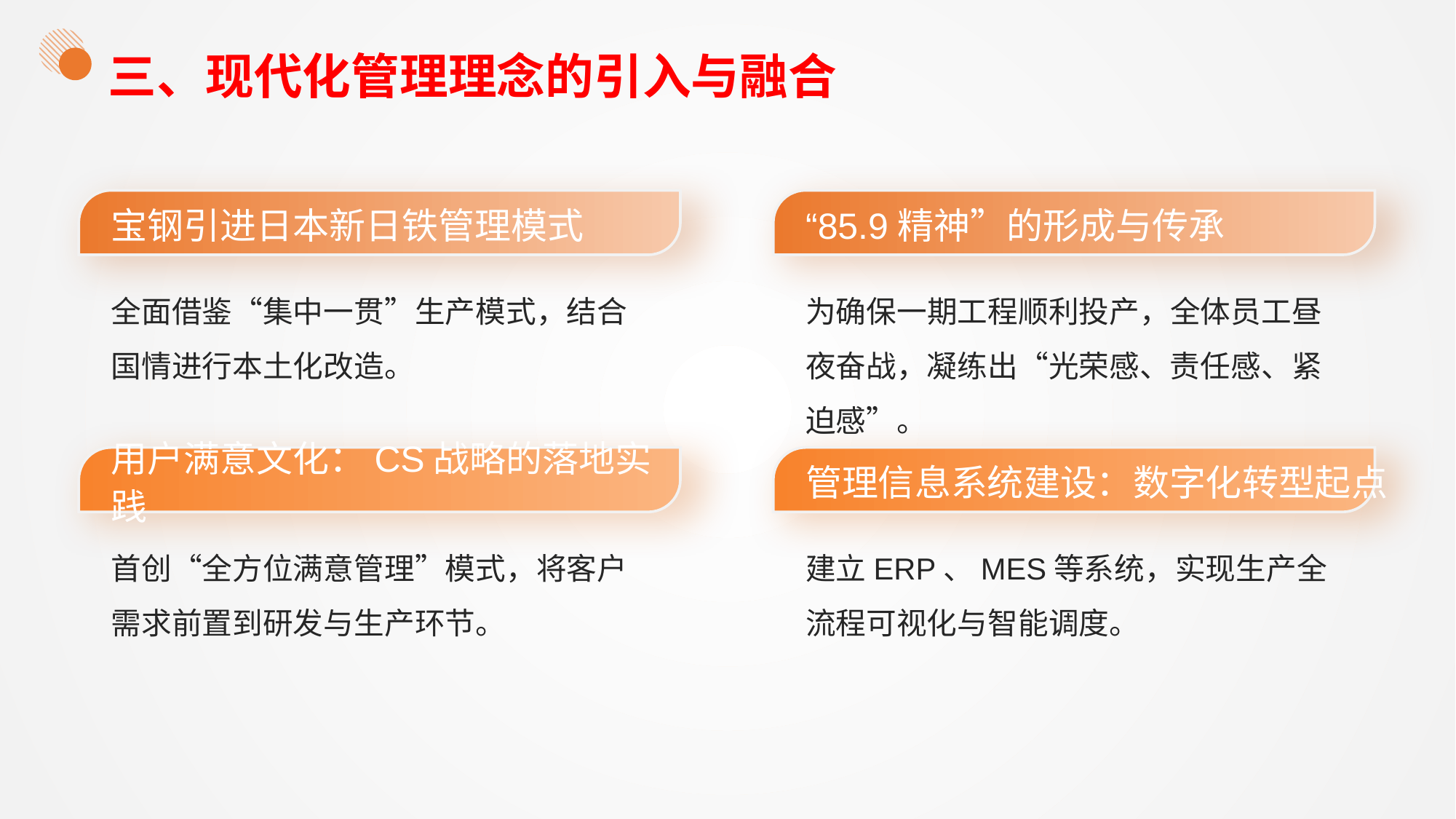

三、现代化管理理念的引入与融合

宝钢引进日本新日铁管理模式
“85.9精神”的形成与传承
全面借鉴“集中一贯”生产模式，结合国情进行本土化改造。
为确保一期工程顺利投产，全体员工昼夜奋战，凝练出“光荣感、责任感、紧迫感”。

用户满意文化：CS战略的落地实践
管理信息系统建设：数字化转型起点
首创“全方位满意管理”模式，将客户需求前置到研发与生产环节。
建立ERP、MES等系统，实现生产全流程可视化与智能调度。